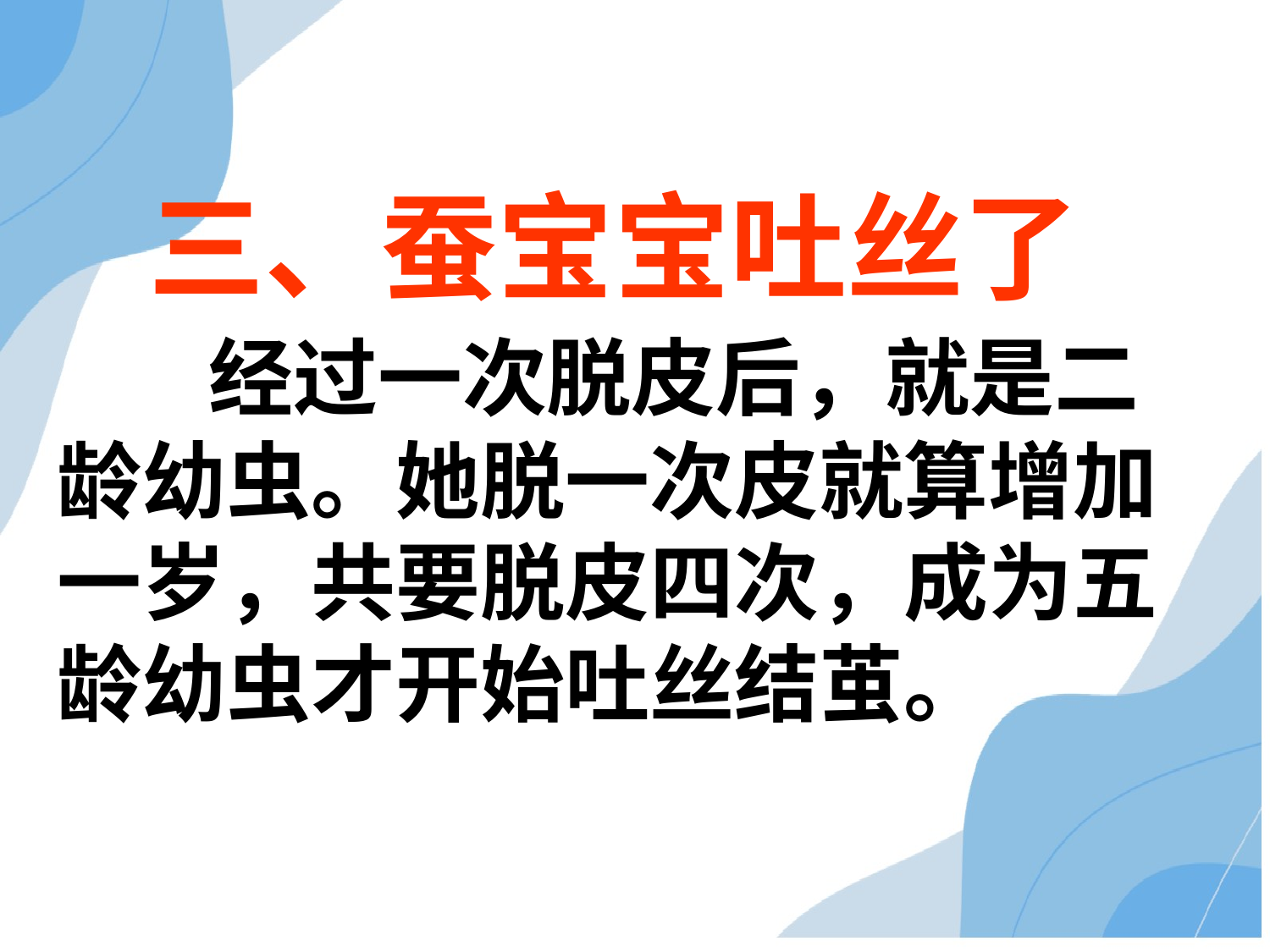

三、蚕宝宝吐丝了
      经过一次脱皮后，就是二龄幼虫。她脱一次皮就算增加一岁，共要脱皮四次，成为五龄幼虫才开始吐丝结茧。